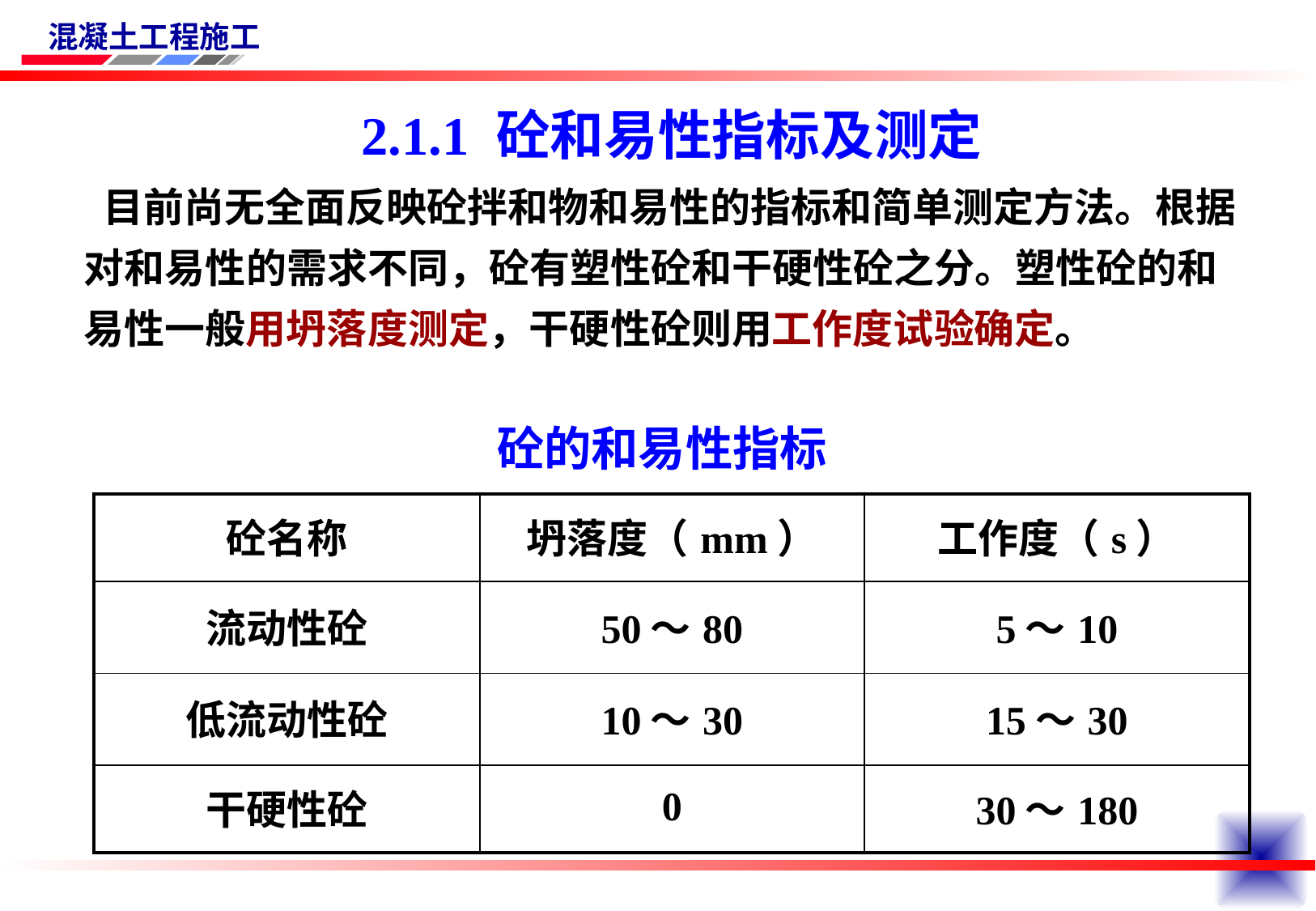

2.1.1 砼和易性指标及测定
      目前尚无全面反映砼拌和物和易性的指标和简单测定方法。根据对和易性的需求不同，砼有塑性砼和干硬性砼之分。塑性砼的和易性一般用坍落度测定，干硬性砼则用工作度试验确定。
砼的和易性指标
| 砼名称 | 坍落度（mm） | 工作度（s） |
| --- | --- | --- |
| 流动性砼 | 50～80 | 5～10 |
| 低流动性砼 | 10～30 | 15～30 |
| 干硬性砼 | 0 | 30～180 |